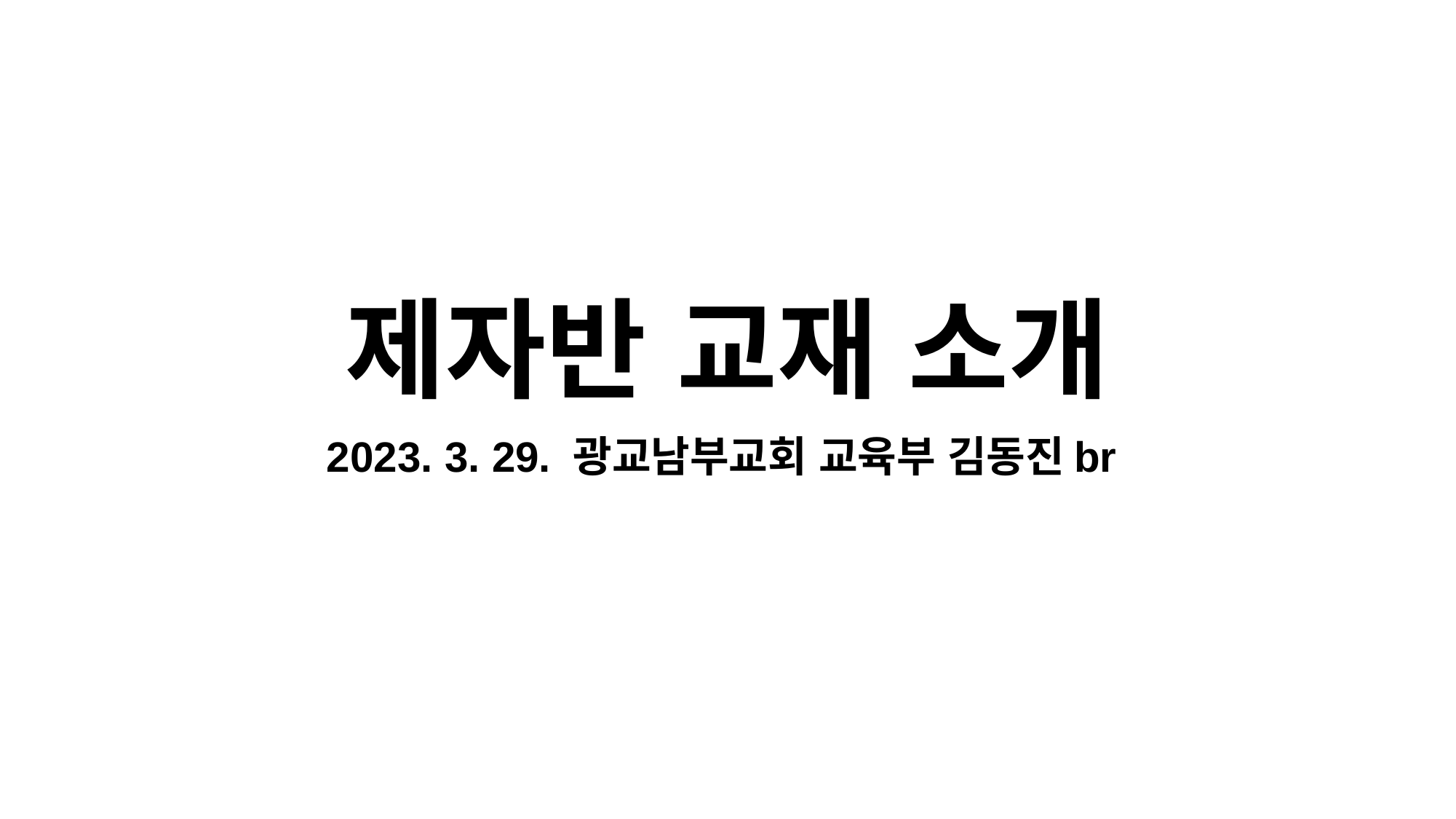

# 제자반 교재 소개
2023. 3. 29. 광교남부교회 교육부 김동진br